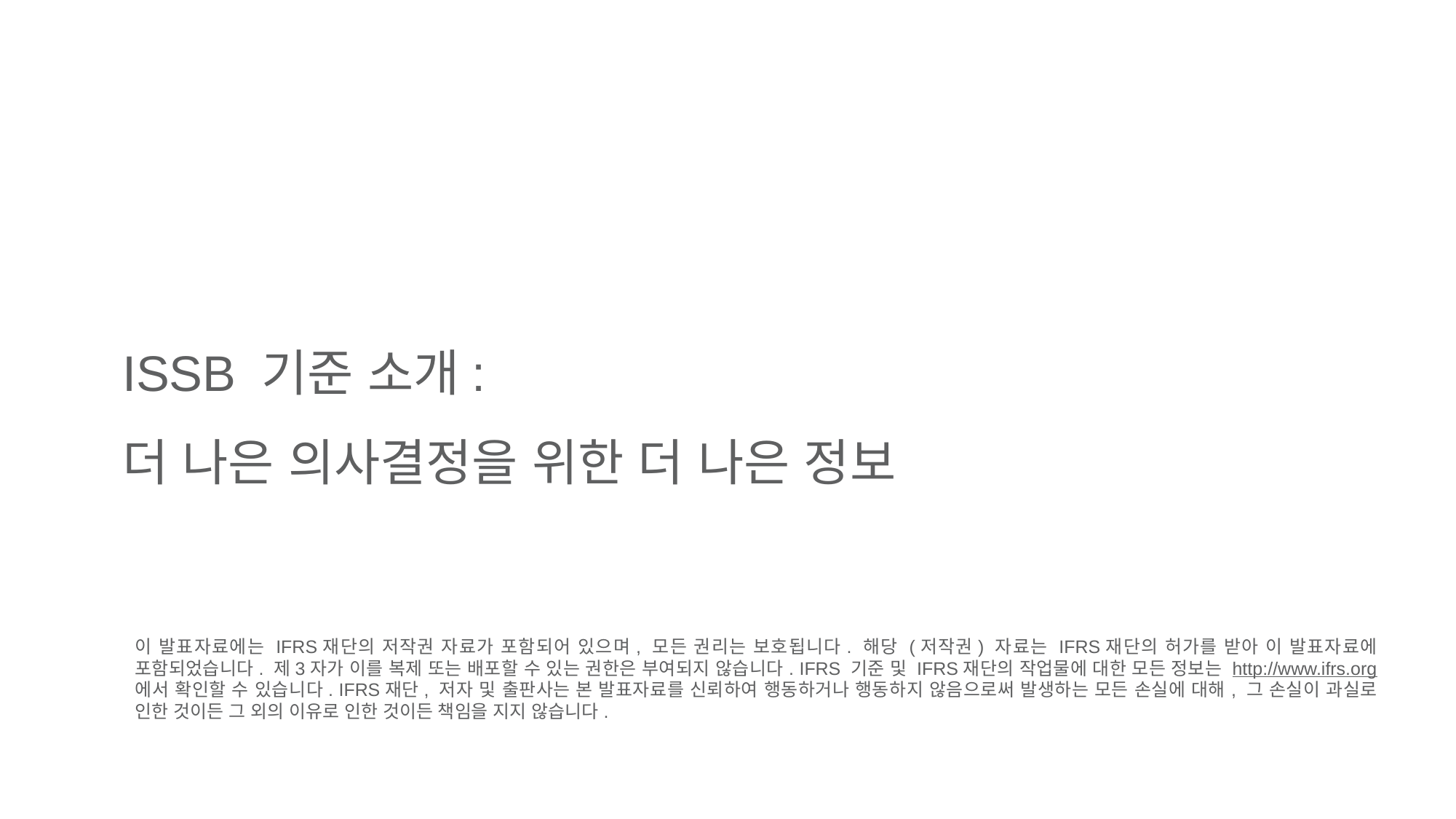

ISSB 기준 소개:
더 나은 의사결정을 위한 더 나은 정보

이 발표자료에는 IFRS재단의 저작권 자료가 포함되어 있으며, 모든 권리는 보호됩니다. 해당 (저작권) 자료는 IFRS재단의 허가를 받아 이 발표자료에 포함되었습니다. 제3자가 이를 복제 또는 배포할 수 있는 권한은 부여되지 않습니다. IFRS 기준 및 IFRS재단의 작업물에 대한 모든 정보는 http://www.ifrs.org에서 확인할 수 있습니다. IFRS재단, 저자 및 출판사는 본 발표자료를 신뢰하여 행동하거나 행동하지 않음으로써 발생하는 모든 손실에 대해, 그 손실이 과실로 인한 것이든 그 외의 이유로 인한 것이든 책임을 지지 않습니다.